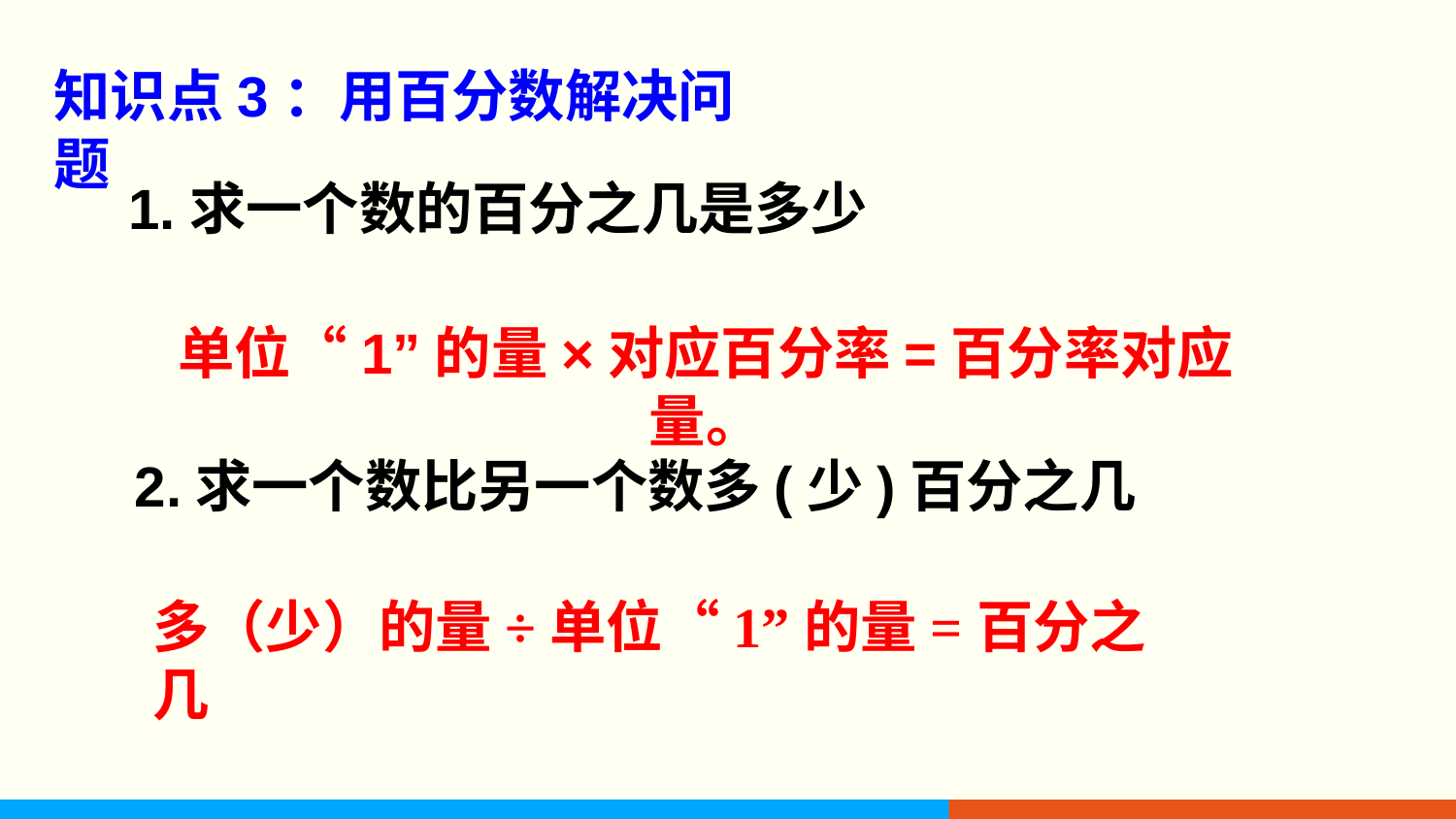

知识点3：用百分数解决问题
1.求一个数的百分之几是多少
单位“1”的量×对应百分率=百分率对应量。
2.求一个数比另一个数多(少)百分之几
多（少）的量÷单位“1”的量=百分之几